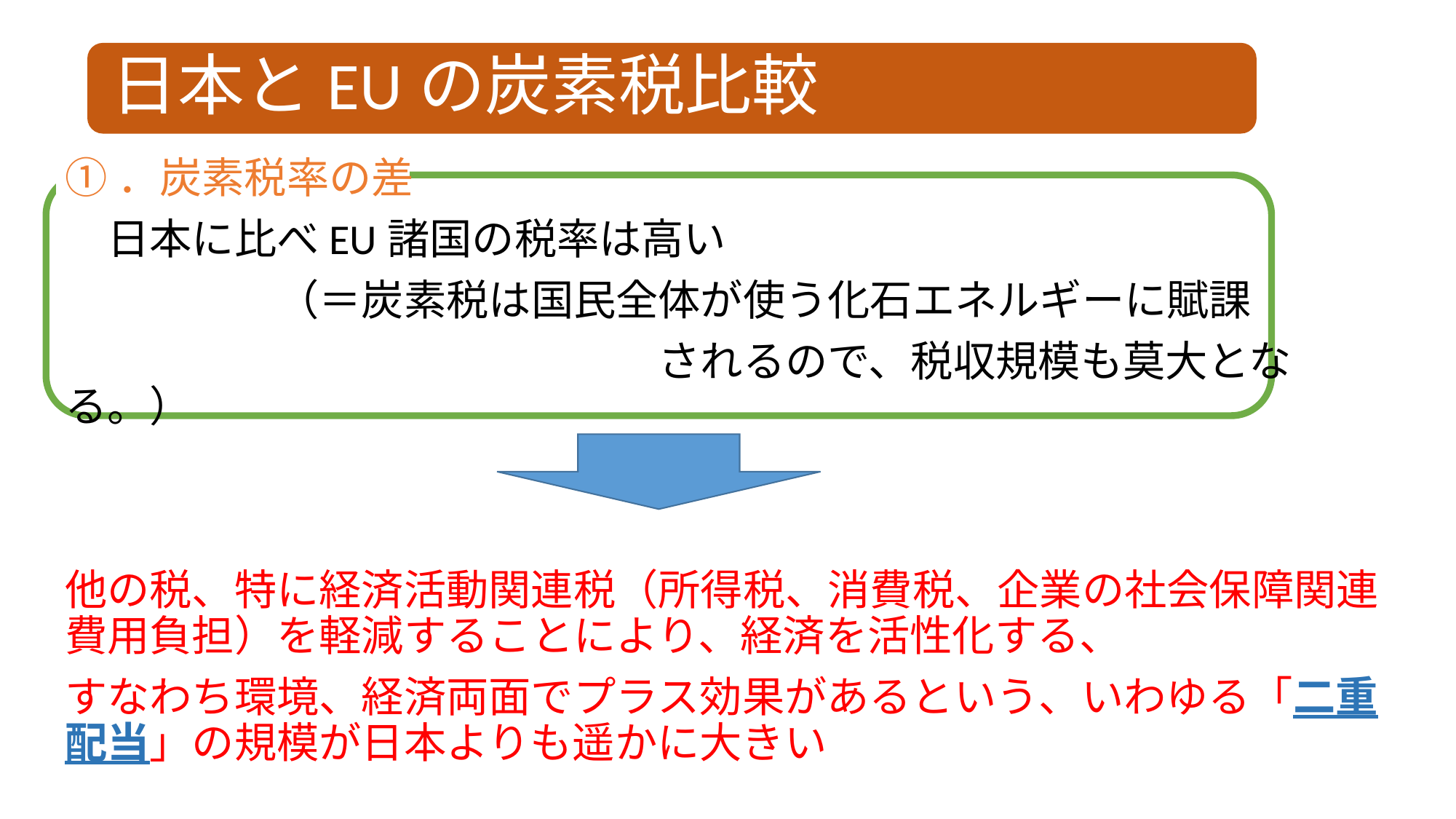

# 日本とEUの炭素税比較
①．炭素税率の差
　日本に比べEU諸国の税率は高い
　　　　　（＝炭素税は国民全体が使う化石エネルギーに賦課
　　　　　　　　　　　　　　されるので、税収規模も莫大となる。）

他の税、特に経済活動関連税（所得税、消費税、企業の社会保障関連費用負担）を軽減することにより、経済を活性化する、
すなわち環境、経済両面でプラス効果があるという、いわゆる「二重配当」の規模が日本よりも遥かに大きい